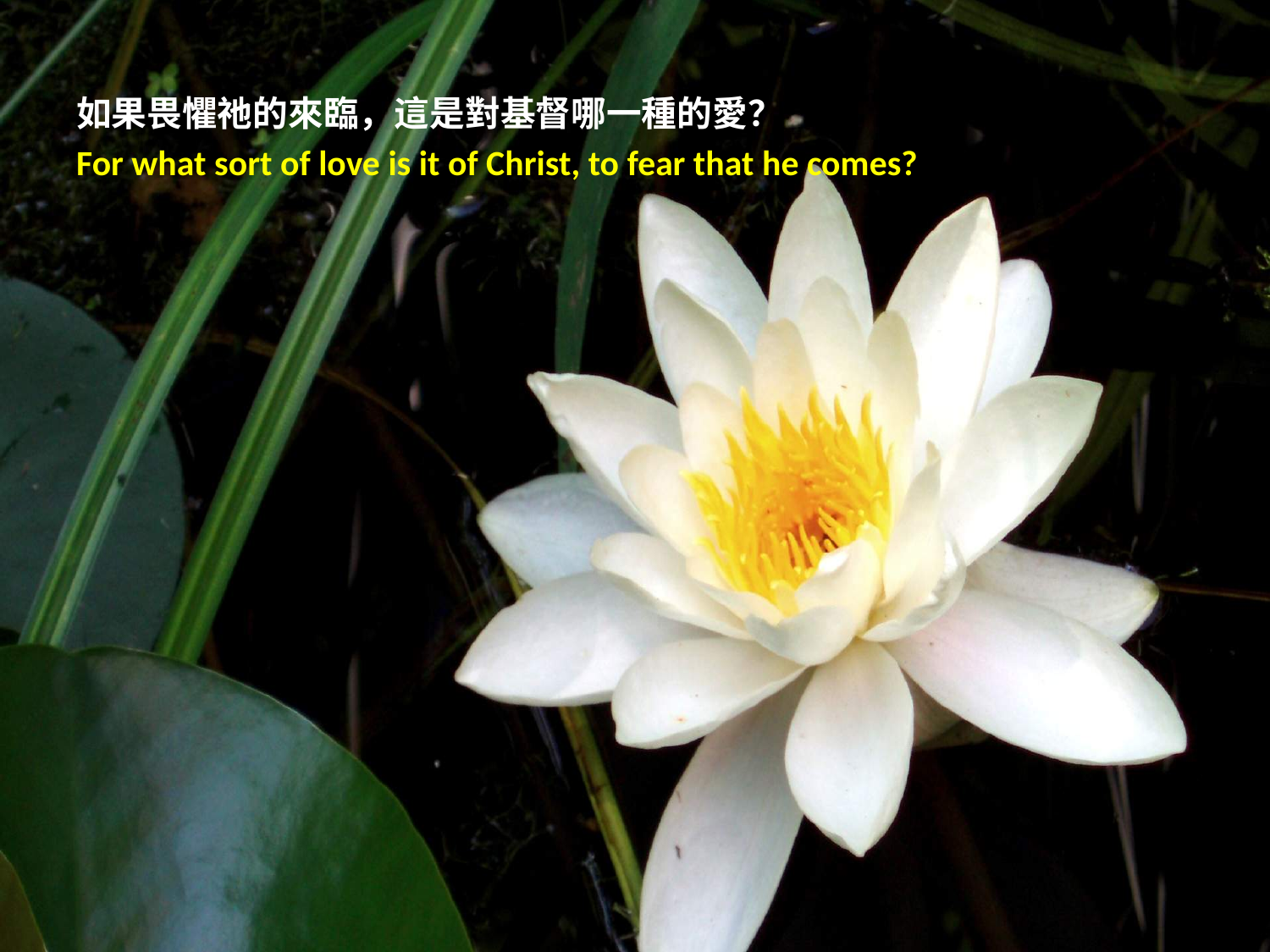

如果畏懼祂的來臨，這是對基督哪一種的愛？
For what sort of love is it of Christ, to fear that he comes?